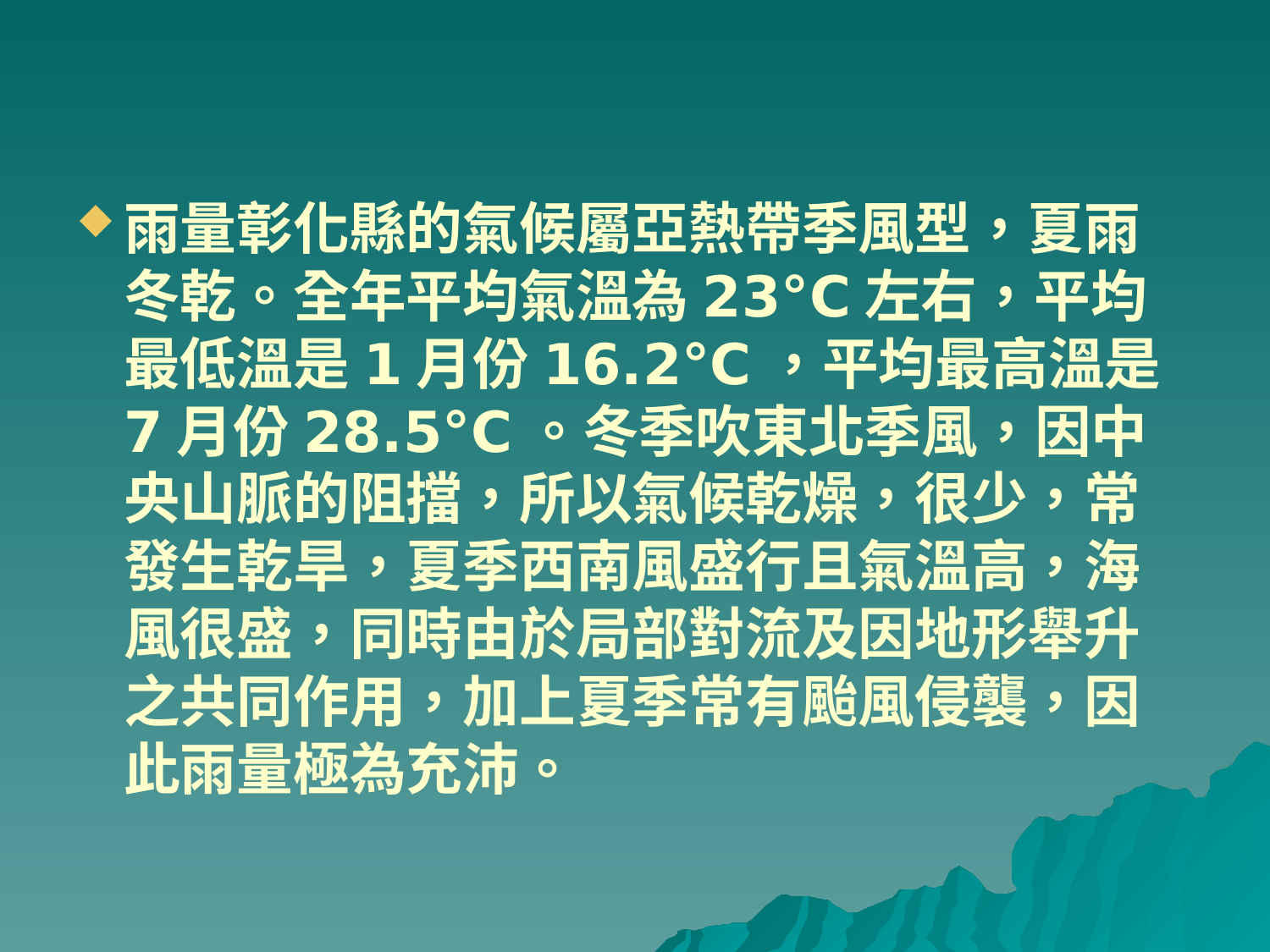

#
雨量彰化縣的氣候屬亞熱帶季風型，夏雨冬乾。全年平均氣溫為23°C左右，平均最低溫是1月份16.2°C，平均最高溫是7月份28.5°C。冬季吹東北季風，因中央山脈的阻擋，所以氣候乾燥，很少，常發生乾旱，夏季西南風盛行且氣溫高，海風很盛，同時由於局部對流及因地形舉升之共同作用，加上夏季常有颱風侵襲，因此雨量極為充沛。